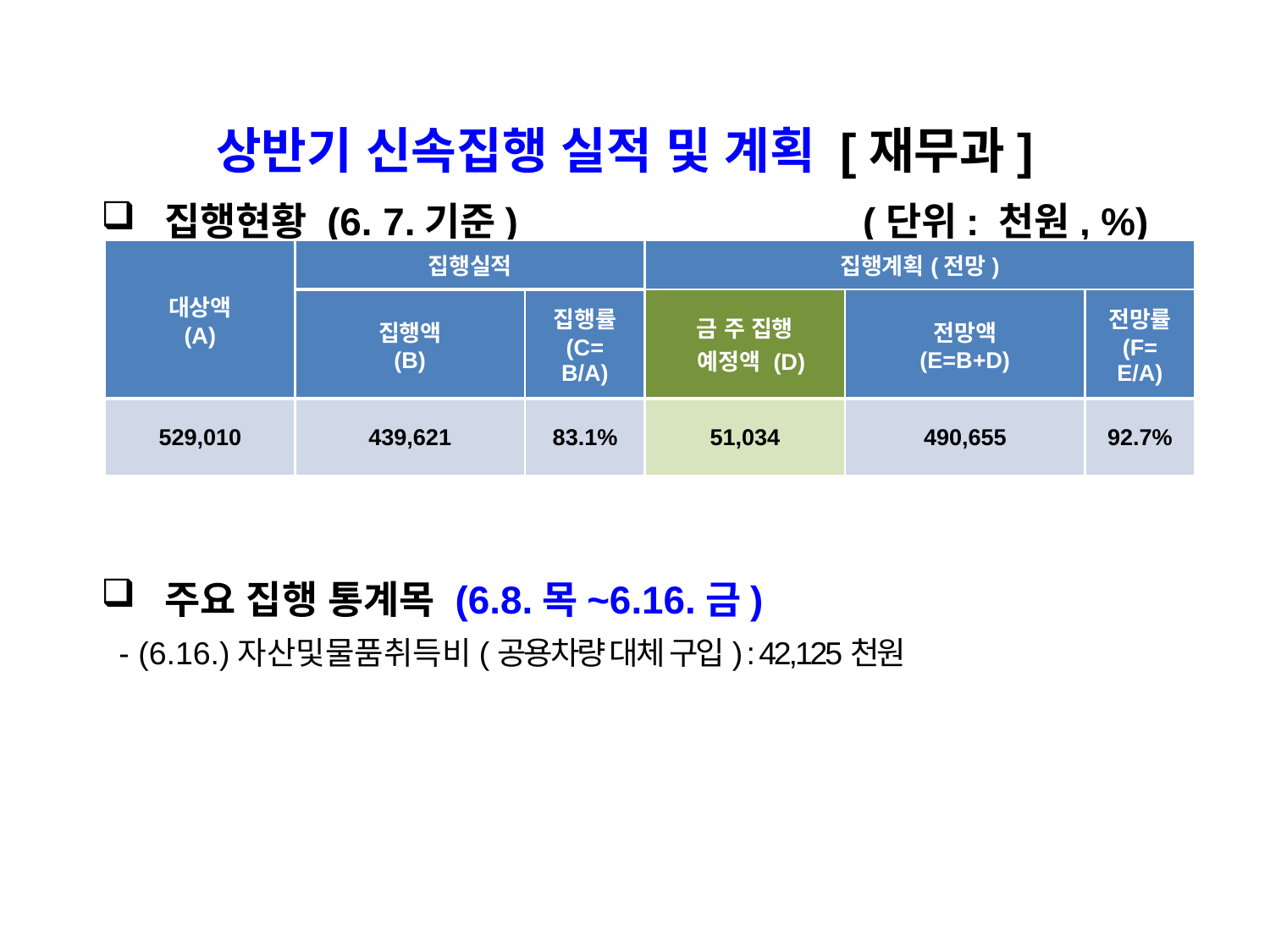

상반기 신속집행 실적 및 계획 [재무과]
집행현황 (6. 7.기준)                                (단위: 천원, %)

주요 집행 통계목 (6.8.목~6.16.금)
  - (6.16.)자산및물품취득비(공용차량 대체 구입) : 42,125천원

| 대상액 (A) | 집행실적 |  | 집행계획(전망) |  |  |
| --- | --- | --- | --- | --- | --- |
|  | 집행액 (B) | 집행률 (C= B/A) | 금 주 집행 예정액 (D) | 전망액 (E=B+D) | 전망률 (F= E/A) |
| 529,010 | 439,621 | 83.1% | 51,034 | 490,655 | 92.7% |